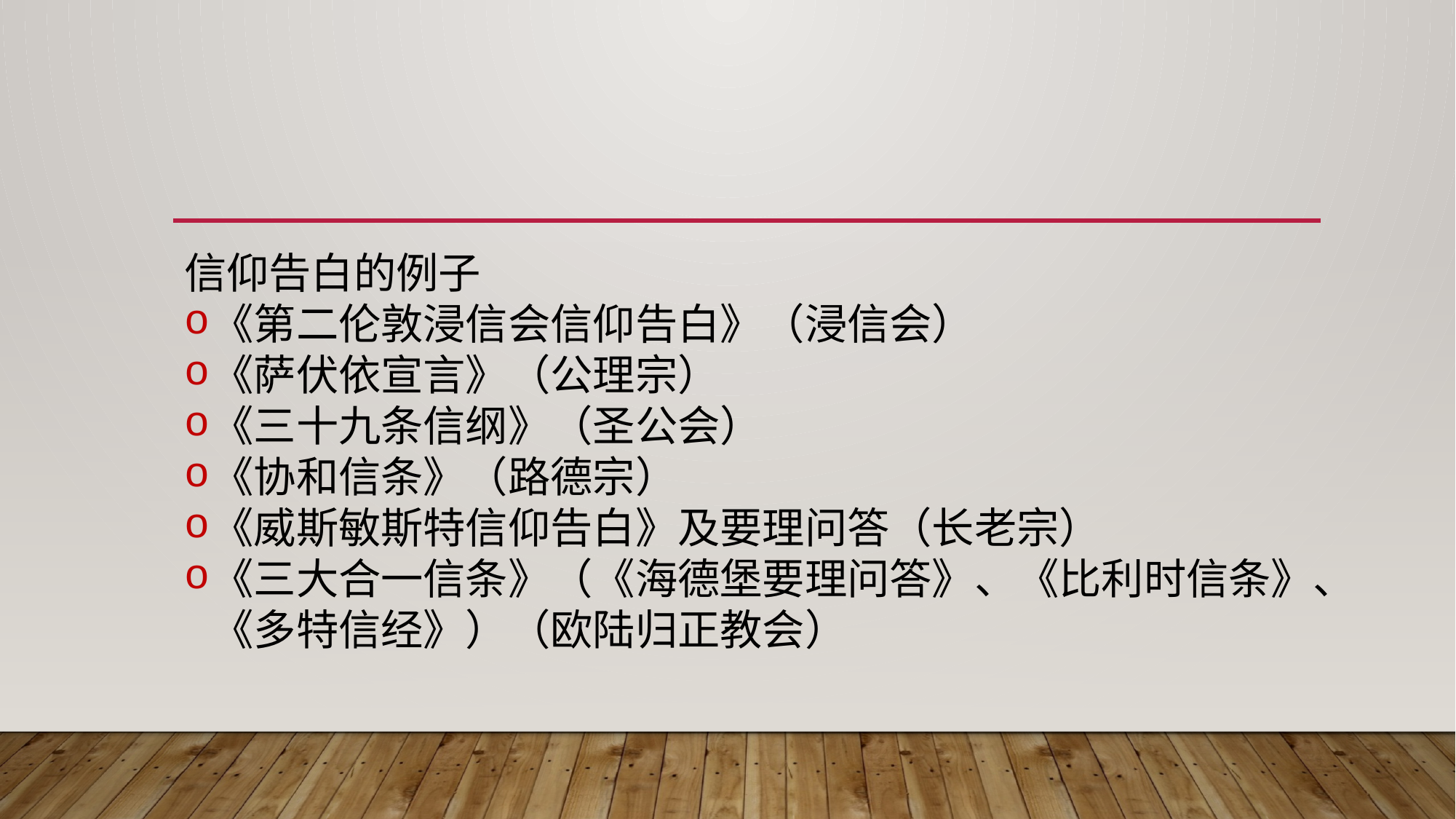

信仰告白的例子
《第二伦敦浸信会信仰告白》（浸信会）
《萨伏依宣言》（公理宗）
《三十九条信纲》（圣公会）
《协和信条》（路德宗）
《威斯敏斯特信仰告白》及要理问答（长老宗）
《三大合一信条》（《海德堡要理问答》、《比利时信条》、《多特信经》）（欧陆归正教会）